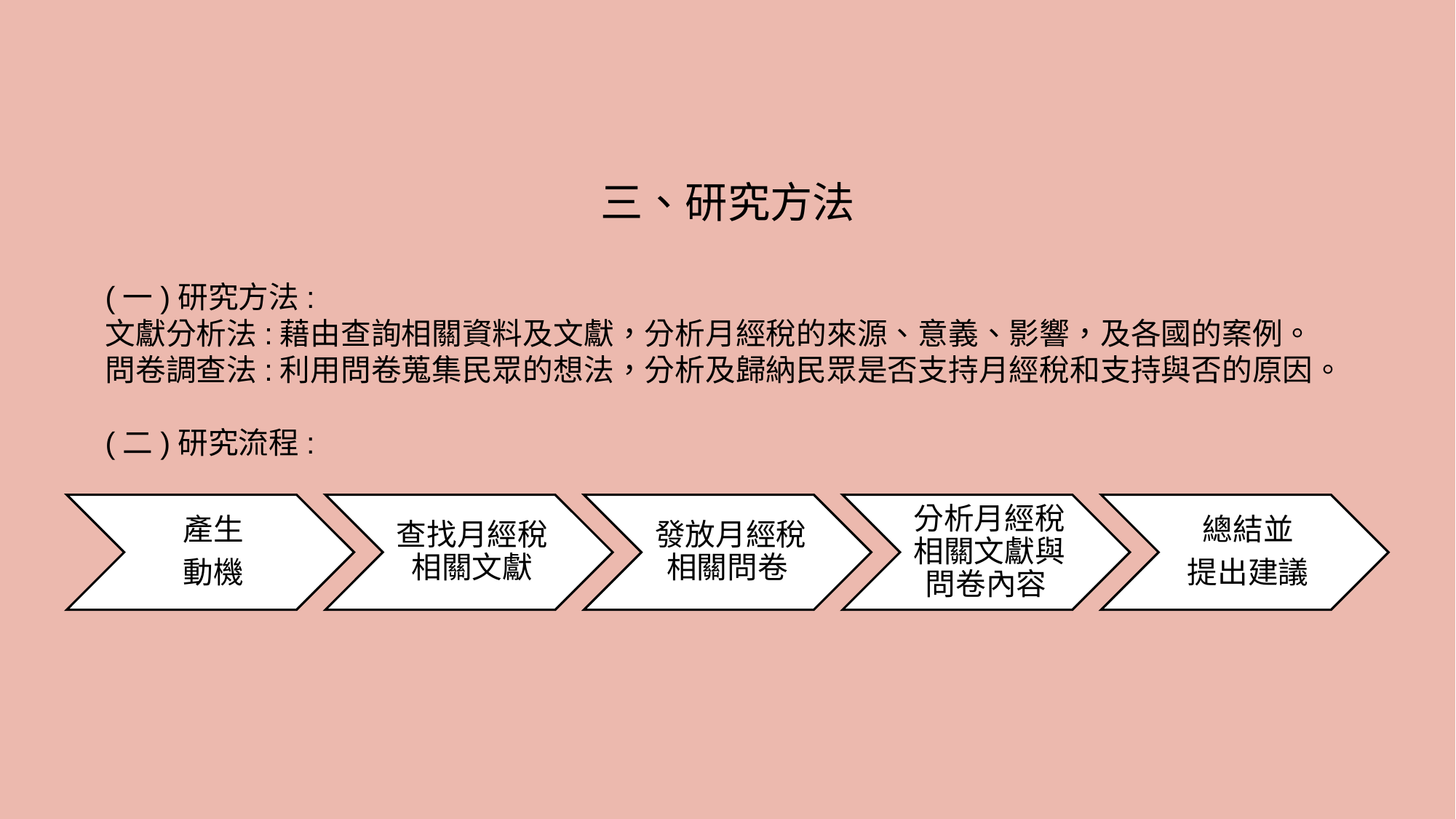

三、研究方法

(一)研究方法:
文獻分析法:藉由查詢相關資料及文獻，分析月經稅的來源、意義、影響，及各國的案例。
問卷調查法:利用問卷蒐集民眾的想法，分析及歸納民眾是否支持月經稅和支持與否的原因。

(二)研究流程:

產生
動機
查找月經稅相關文獻
發放月經稅相關問卷
分析月經稅相關文獻與問卷內容
總結並
提出建議